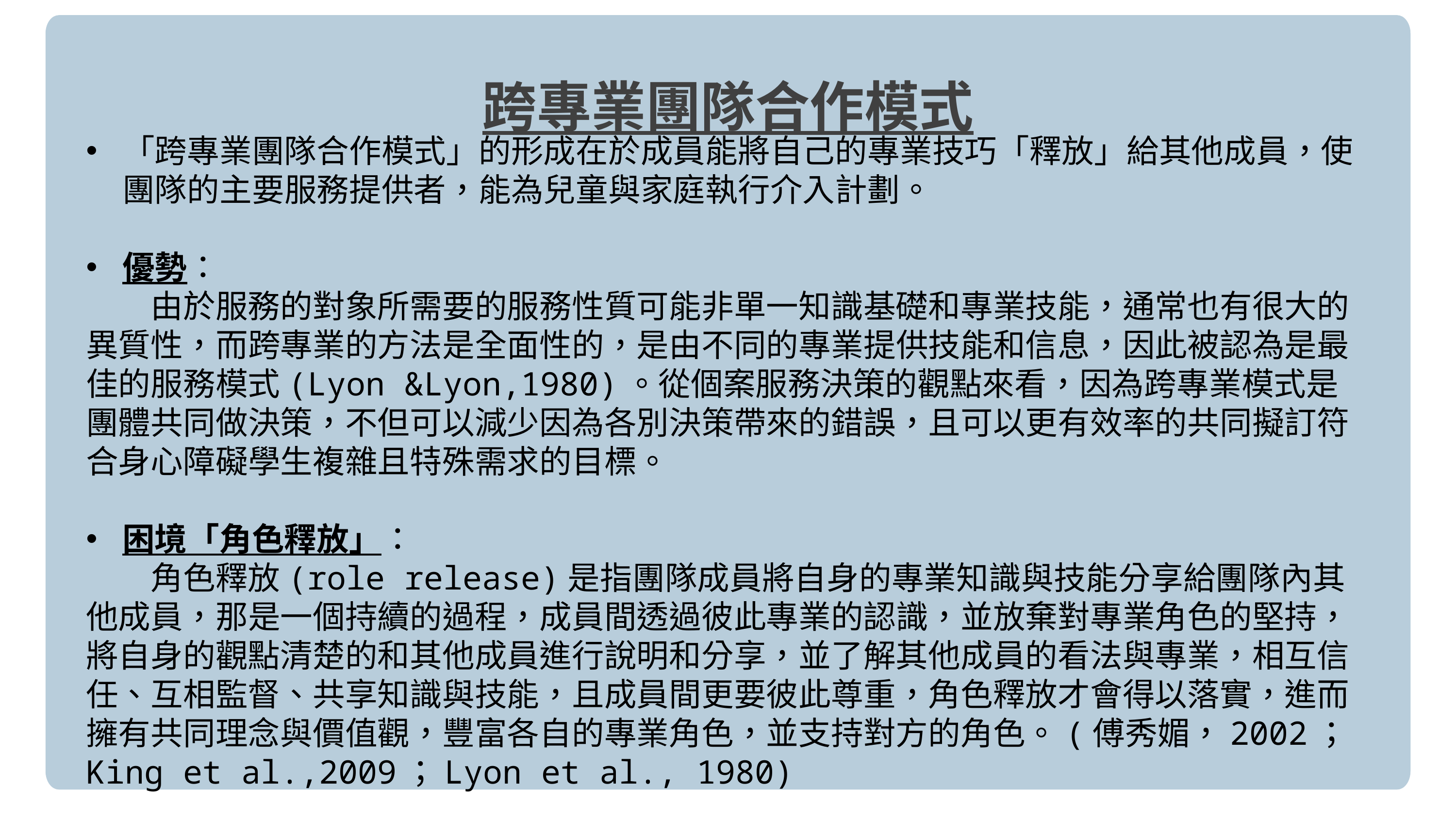

跨專業團隊合作模式

「跨專業團隊合作模式」的形成在於成員能將自己的專業技巧「釋放」給其他成員，使團隊的主要服務提供者，能為兒童與家庭執行介入計劃。

優勢：
　　由於服務的對象所需要的服務性質可能非單一知識基礎和專業技能，通常也有很大的異質性，而跨專業的方法是全面性的，是由不同的專業提供技能和信息，因此被認為是最佳的服務模式(Lyon &Lyon,1980)。從個案服務決策的觀點來看，因為跨專業模式是團體共同做決策，不但可以減少因為各別決策帶來的錯誤，且可以更有效率的共同擬訂符合身心障礙學生複雜且特殊需求的目標。

困境「角色釋放」：
　　角色釋放(role release)是指團隊成員將自身的專業知識與技能分享給團隊內其他成員，那是一個持續的過程，成員間透過彼此專業的認識，並放棄對專業角色的堅持，將自身的觀點清楚的和其他成員進行說明和分享，並了解其他成員的看法與專業，相互信任、互相監督、共享知識與技能，且成員間更要彼此尊重，角色釋放才會得以落實，進而擁有共同理念與價值觀，豐富各自的專業角色，並支持對方的角色。(傅秀媚，2002；King et al.,2009；Lyon et al., 1980)